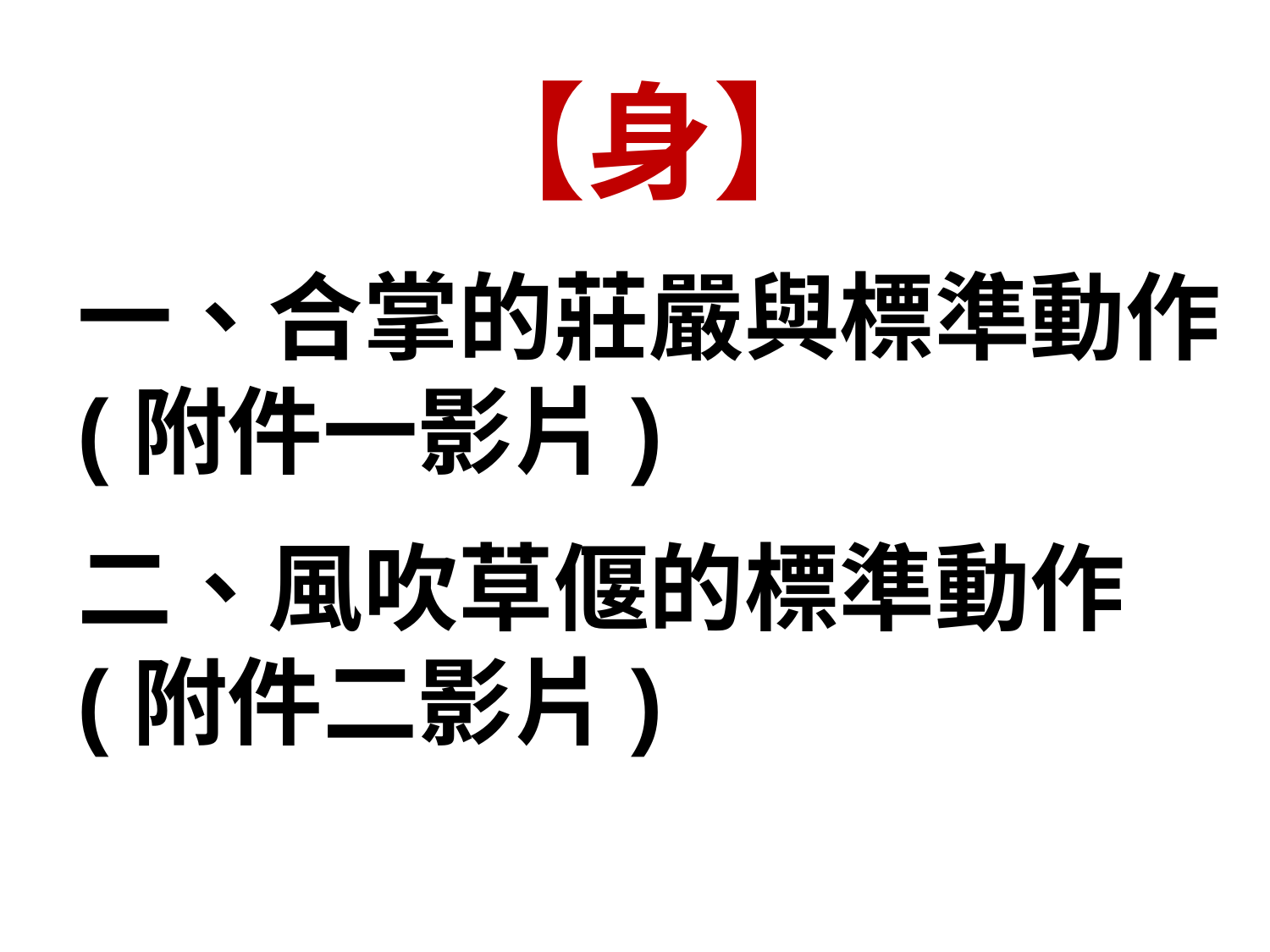

【身】
一、合掌的莊嚴與標準動作(附件一影片)
二、風吹草偃的標準動作(附件二影片)